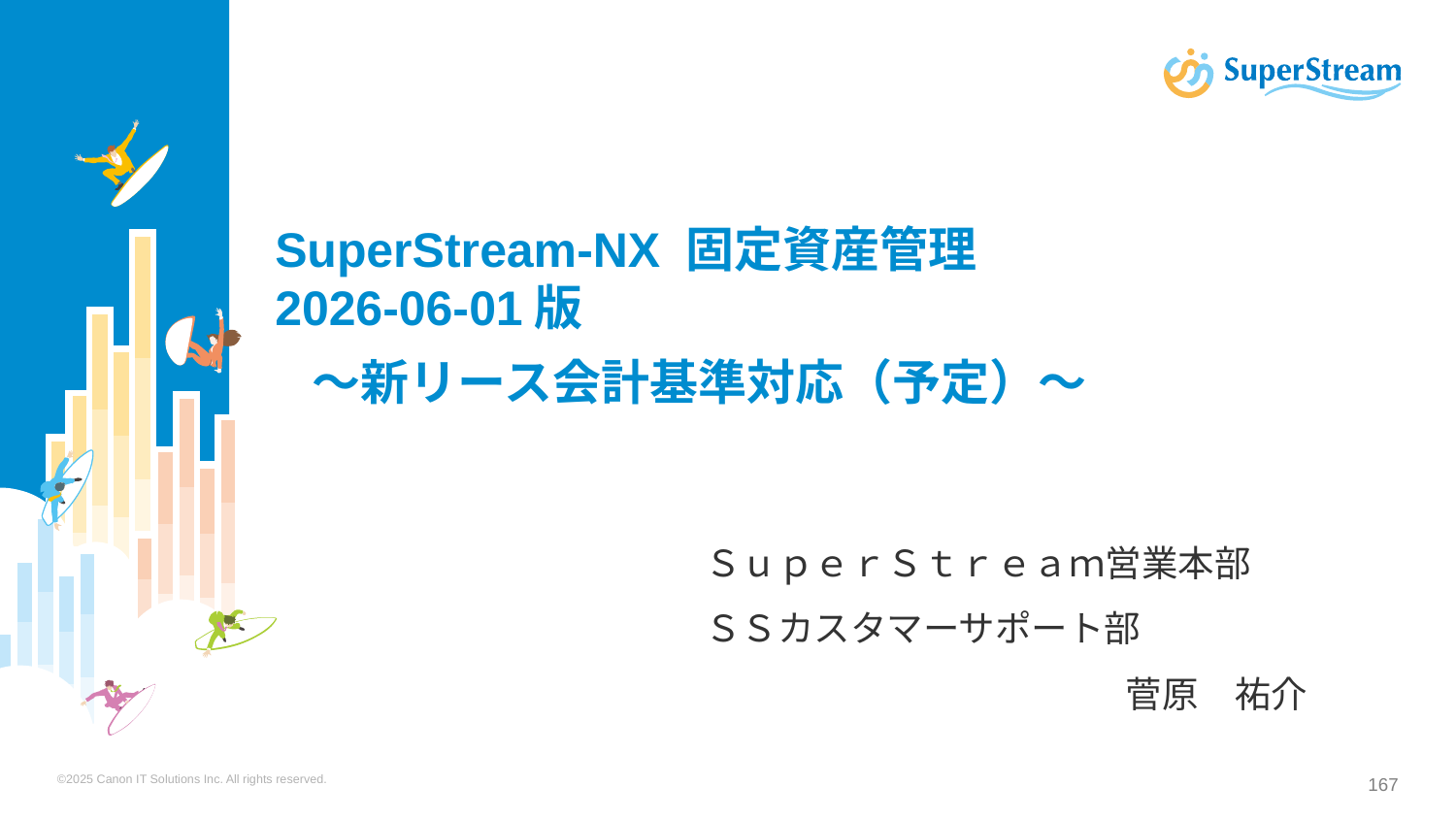

SuperStream-NX 固定資産管理
2026-06-01版

～新リース会計基準対応（予定）～

ＳｕｐｅｒＳｔｒｅａｍ営業本部
ＳＳカスタマーサポート部
菅原　祐介
©2025 Canon IT Solutions Inc. All rights reserved.
167